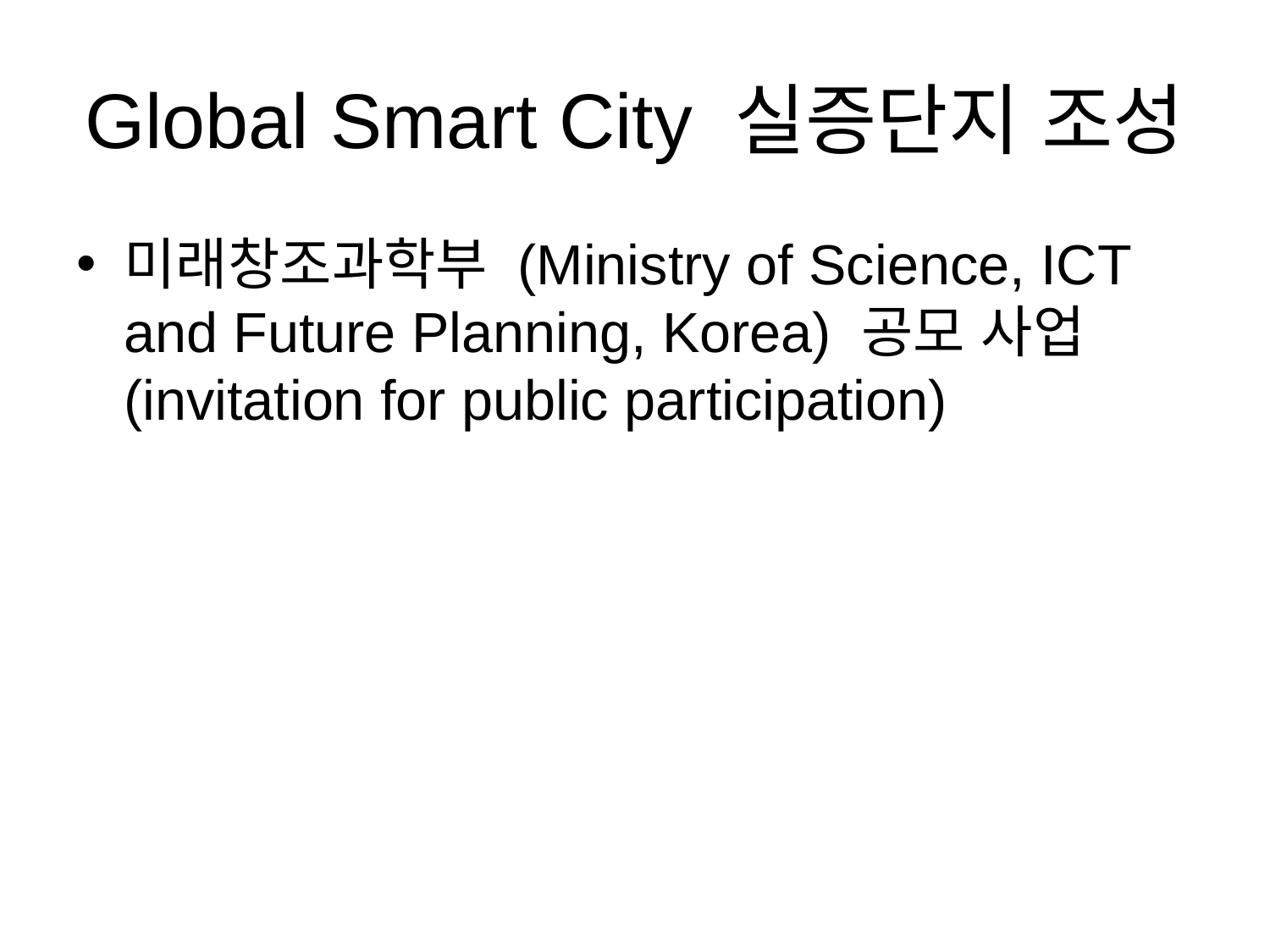

# Global Smart City 실증단지 조성
미래창조과학부 (Ministry of Science, ICT and Future Planning, Korea) 공모 사업 (invitation for public participation)